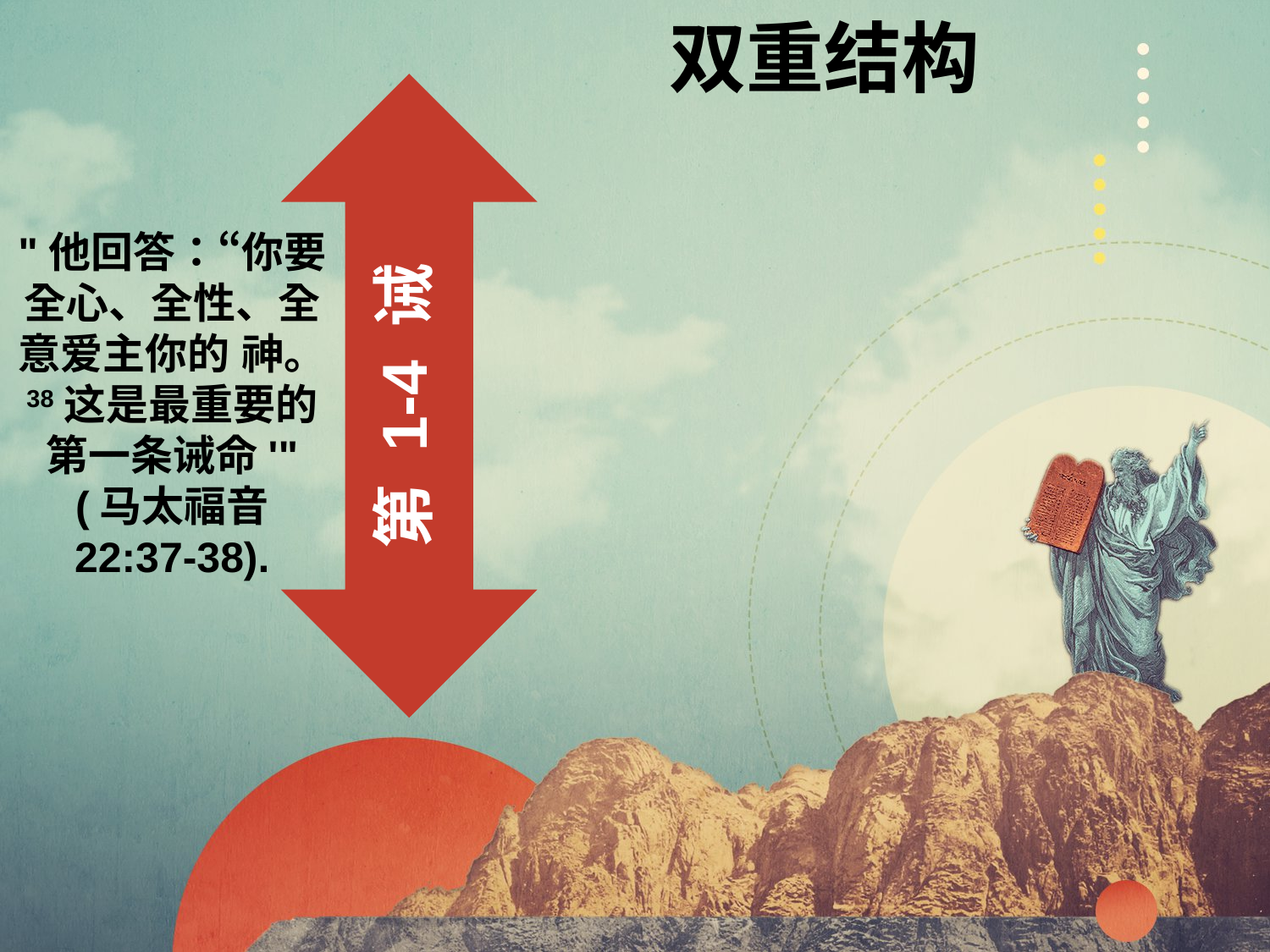

"他回答：“你要全心、全性、全意爱主你的 神。 38这是最重要的第一条诫命'"
(马太福音 22:37-38).
# 双重结构

第 1-4 诫